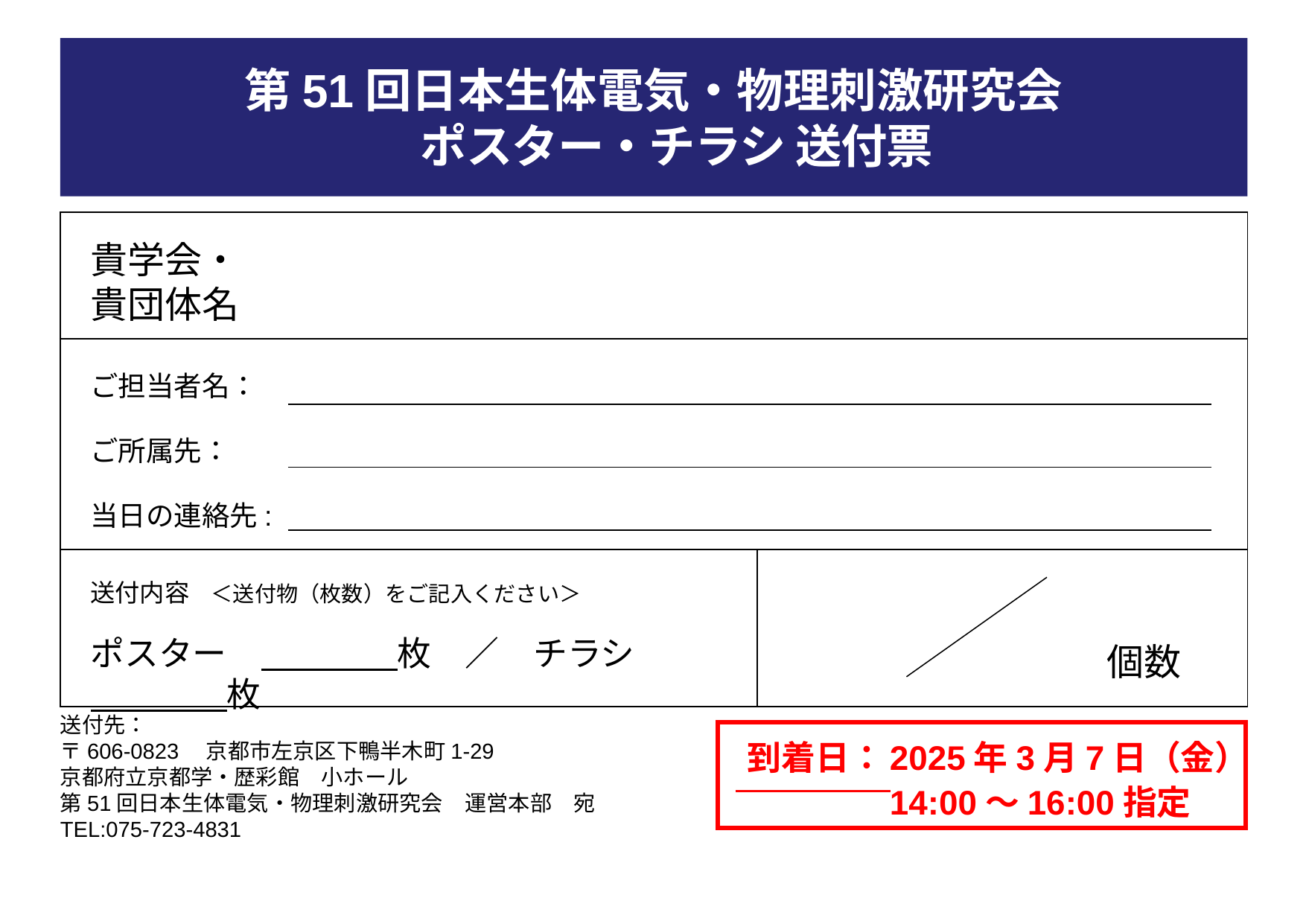

第51回日本生体電気・物理刺激研究会
　ポスター・チラシ 送付票
|  |  |
| --- | --- |
|  |  |
|  |  |
貴学会・
貴団体名
ご担当者名：
ご所属先：
当日の連絡先:
送付内容　＜送付物（枚数）をご記入ください＞
ポスター　　　　　枚　／　チラシ　　　　　枚

個数
# 送付先： 〒606-0823　京都市左京区下鴨半木町1-29 京都府立京都学・歴彩館　小ホール 第51回日本生体電気・物理刺激研究会　運営本部　宛 TEL:075-723-4831

到着日：	2025年3月7日（金）
　	14:00～16:00指定